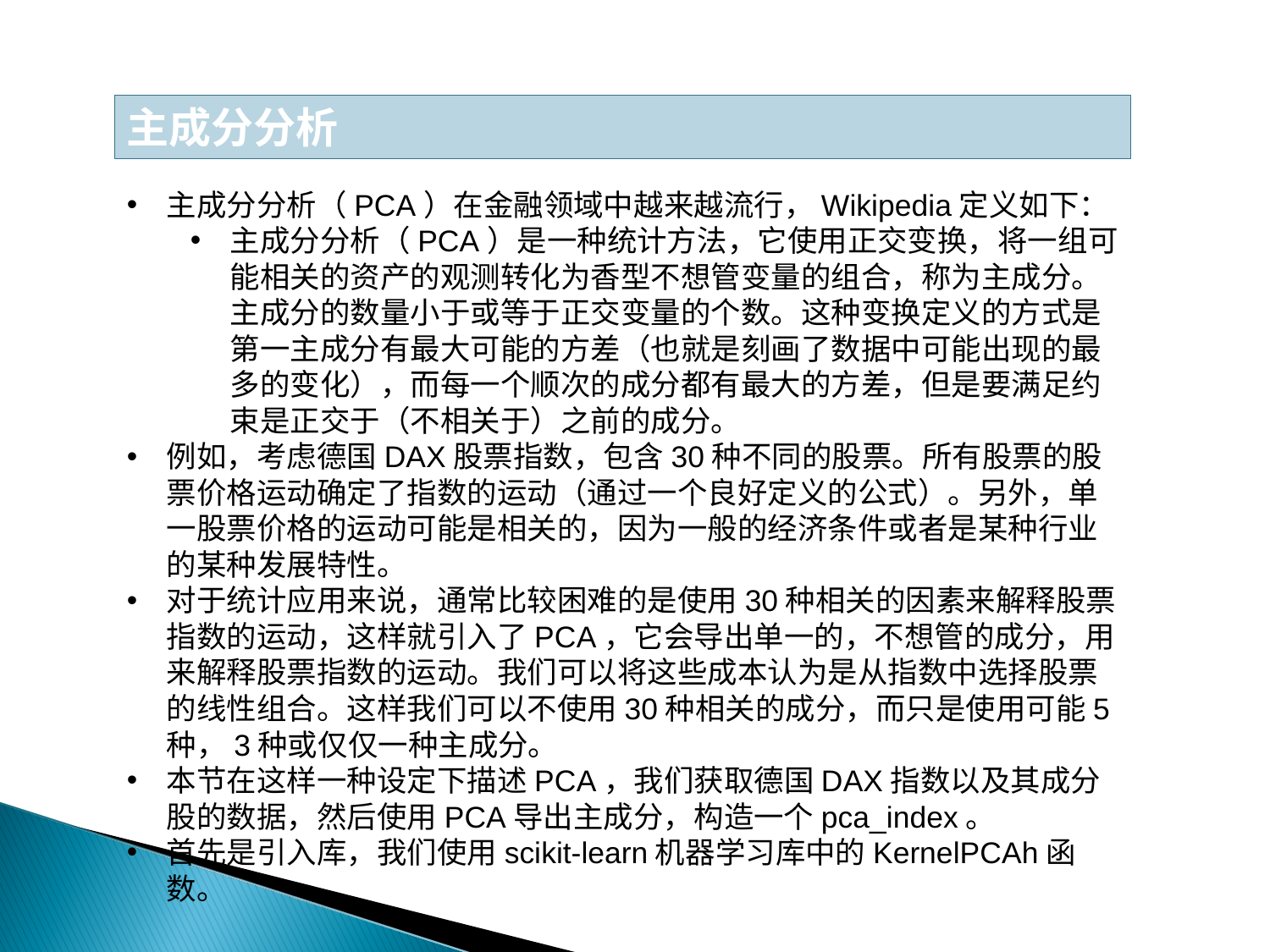

主成分分析
主成分分析（PCA）在金融领域中越来越流行，Wikipedia定义如下：
主成分分析（PCA）是一种统计方法，它使用正交变换，将一组可能相关的资产的观测转化为香型不想管变量的组合，称为主成分。主成分的数量小于或等于正交变量的个数。这种变换定义的方式是第一主成分有最大可能的方差（也就是刻画了数据中可能出现的最多的变化），而每一个顺次的成分都有最大的方差，但是要满足约束是正交于（不相关于）之前的成分。
例如，考虑德国DAX股票指数，包含30种不同的股票。所有股票的股票价格运动确定了指数的运动（通过一个良好定义的公式）。另外，单一股票价格的运动可能是相关的，因为一般的经济条件或者是某种行业的某种发展特性。
对于统计应用来说，通常比较困难的是使用30种相关的因素来解释股票指数的运动，这样就引入了PCA，它会导出单一的，不想管的成分，用来解释股票指数的运动。我们可以将这些成本认为是从指数中选择股票的线性组合。这样我们可以不使用30种相关的成分，而只是使用可能5种，3种或仅仅一种主成分。
本节在这样一种设定下描述PCA，我们获取德国DAX指数以及其成分股的数据，然后使用PCA导出主成分，构造一个pca_index。
首先是引入库，我们使用scikit-learn机器学习库中的KernelPCAh函数。